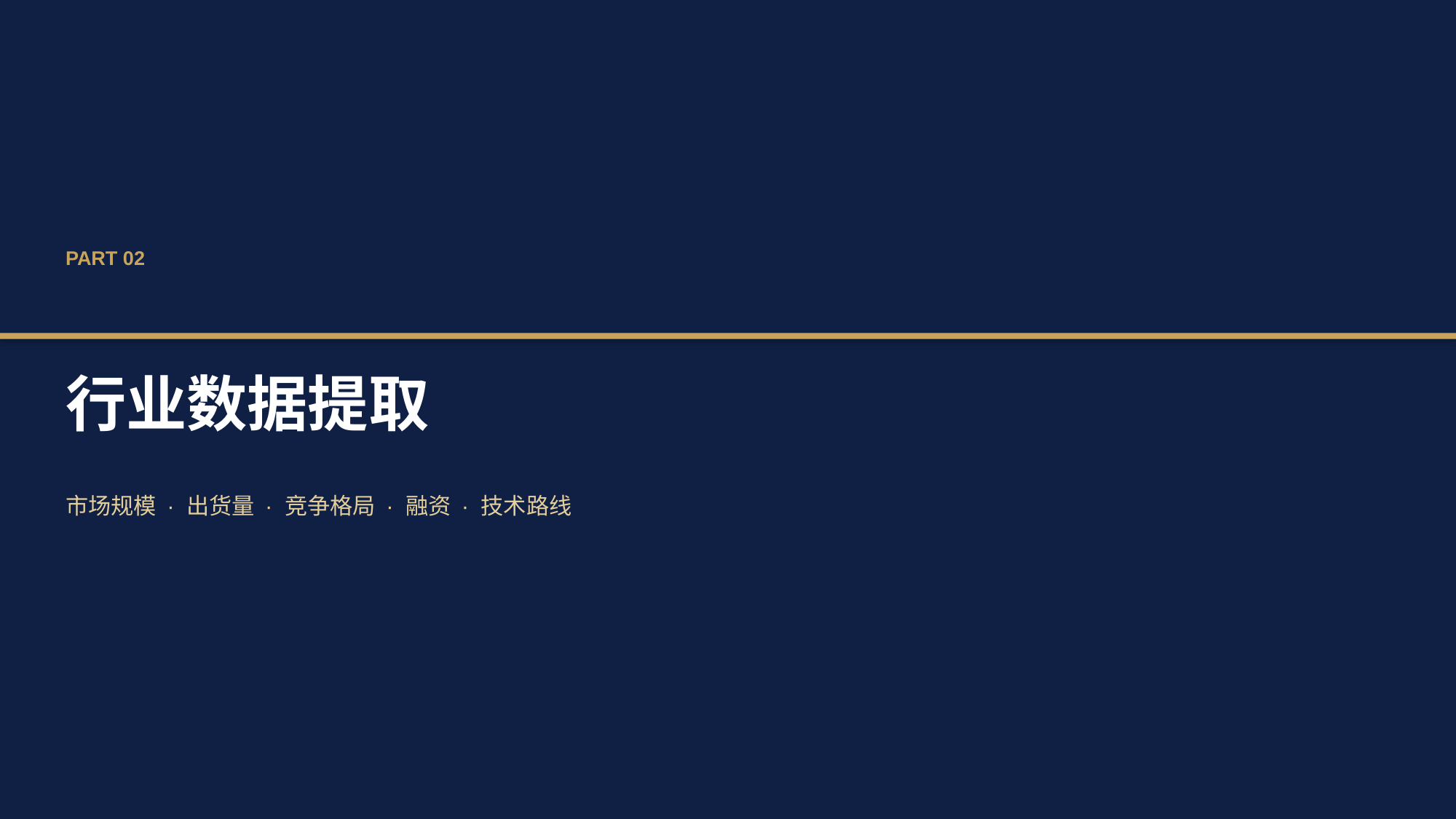

PART 02

行业数据提取
市场规模 · 出货量 · 竞争格局 · 融资 · 技术路线